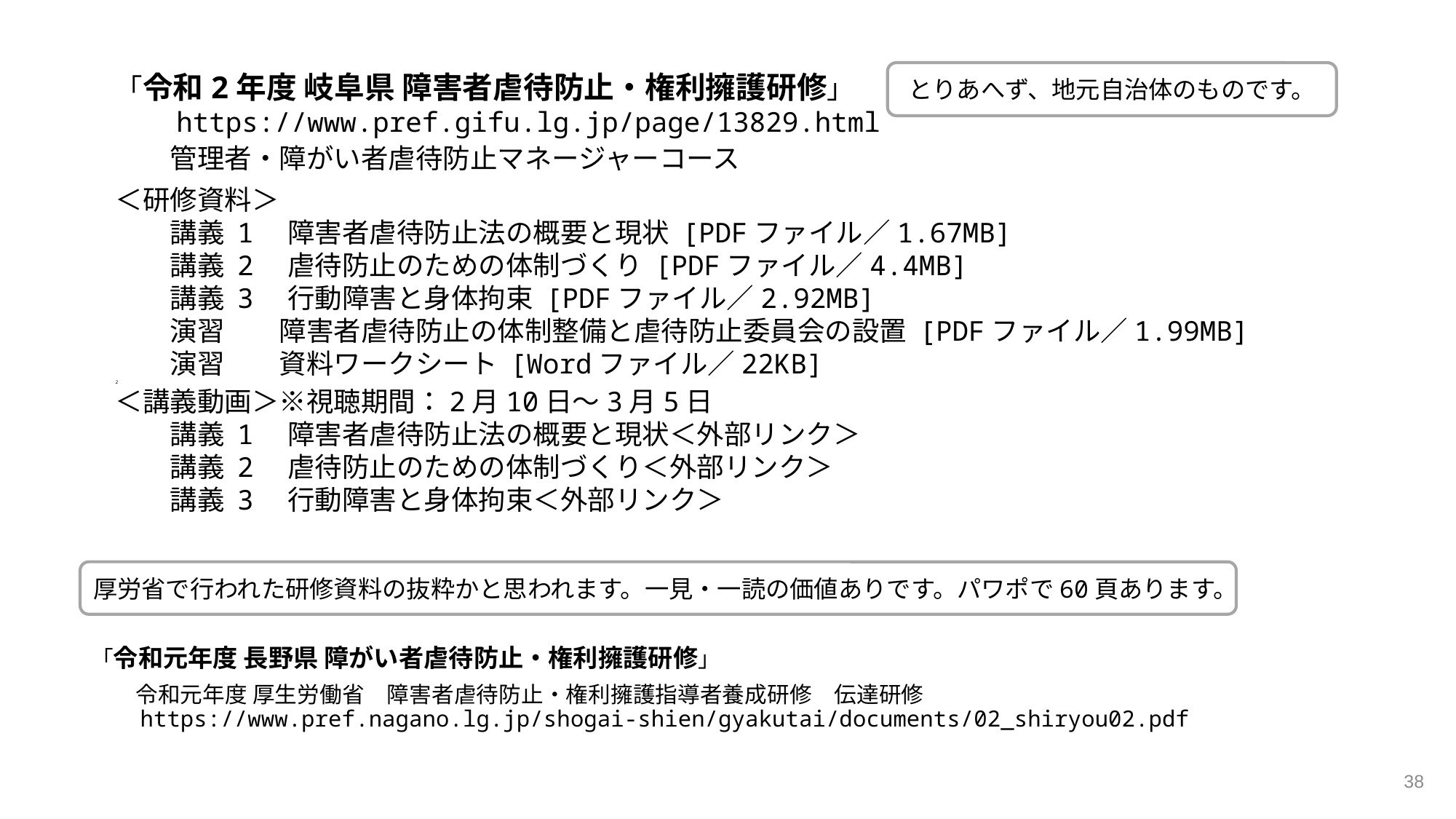

「令和2年度 岐阜県 障害者虐待防止・権利擁護研修」
　　https://www.pref.gifu.lg.jp/page/13829.html

　　管理者・障がい者虐待防止マネージャーコース

＜研修資料＞
　　講義 1　障害者虐待防止法の概要と現状 [PDFファイル／1.67MB]
　　講義 2　虐待防止のための体制づくり [PDFファイル／4.4MB]
　　講義 3　行動障害と身体拘束 [PDFファイル／2.92MB]
　　演習　　障害者虐待防止の体制整備と虐待防止委員会の設置 [PDFファイル／1.99MB]
　　演習　　資料ワークシート [Wordファイル／22KB]
2
＜講義動画＞※視聴期間：2月10日～3月5日
　　講義 1　障害者虐待防止法の概要と現状＜外部リンク＞
　　講義 2　虐待防止のための体制づくり＜外部リンク＞
　　講義 3　行動障害と身体拘束＜外部リンク＞
とりあへず、地元自治体のものです。
厚労省で行われた研修資料の抜粋かと思われます。一見・一読の価値ありです。パワポで60頁あります。
「令和元年度 長野県 障がい者虐待防止・権利擁護研修」

　　令和元年度 厚生労働省　障害者虐待防止・権利擁護指導者養成研修　伝達研修
　　https://www.pref.nagano.lg.jp/shogai-shien/gyakutai/documents/02_shiryou02.pdf
38